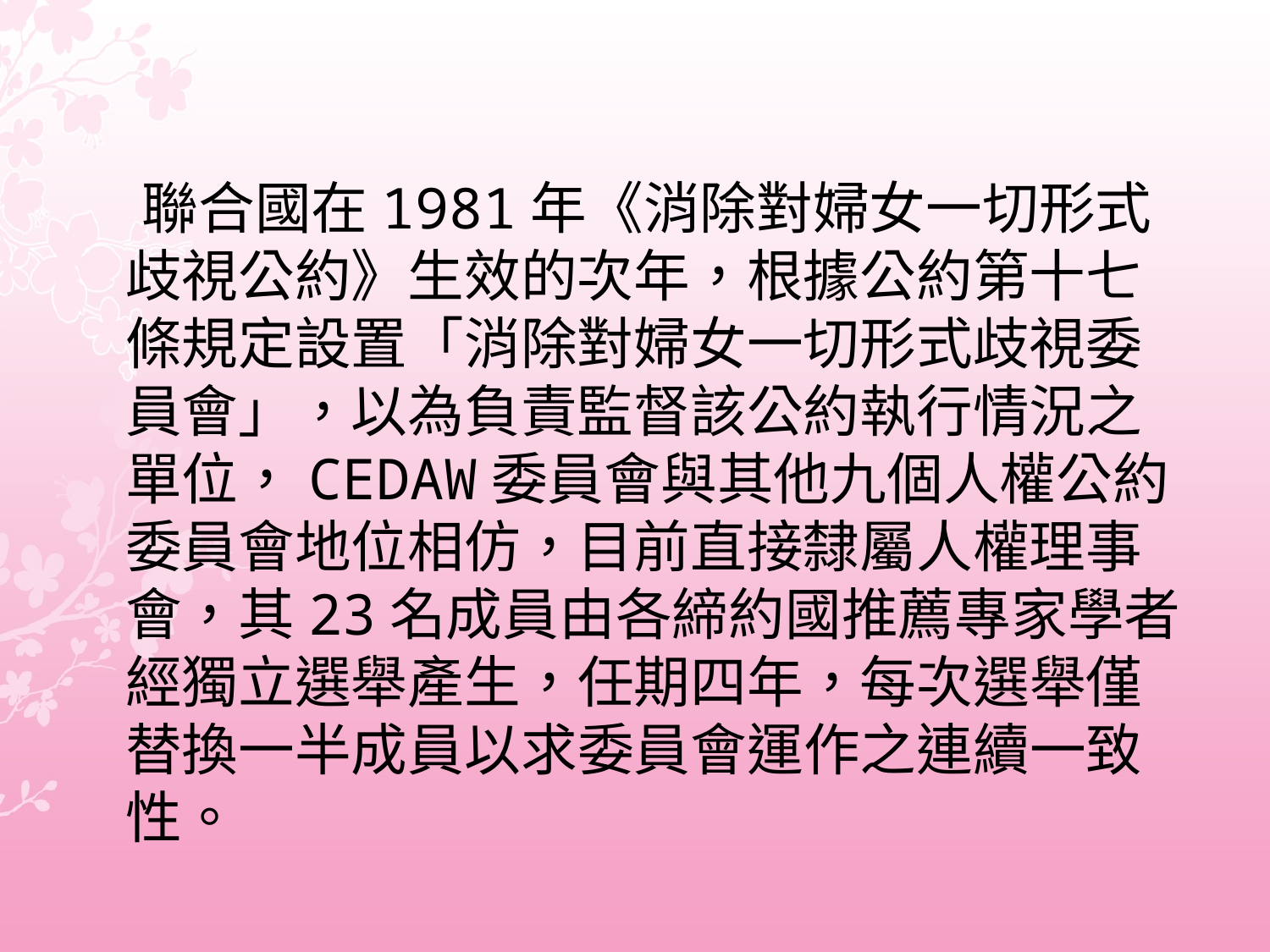

聯合國在1981年《消除對婦女一切形式歧視公約》生效的次年，根據公約第十七條規定設置「消除對婦女一切形式歧視委員會」，以為負責監督該公約執行情況之單位，CEDAW委員會與其他九個人權公約委員會地位相仿，目前直接隸屬人權理事會，其23名成員由各締約國推薦專家學者經獨立選舉產生，任期四年，每次選舉僅替換一半成員以求委員會運作之連續一致性。